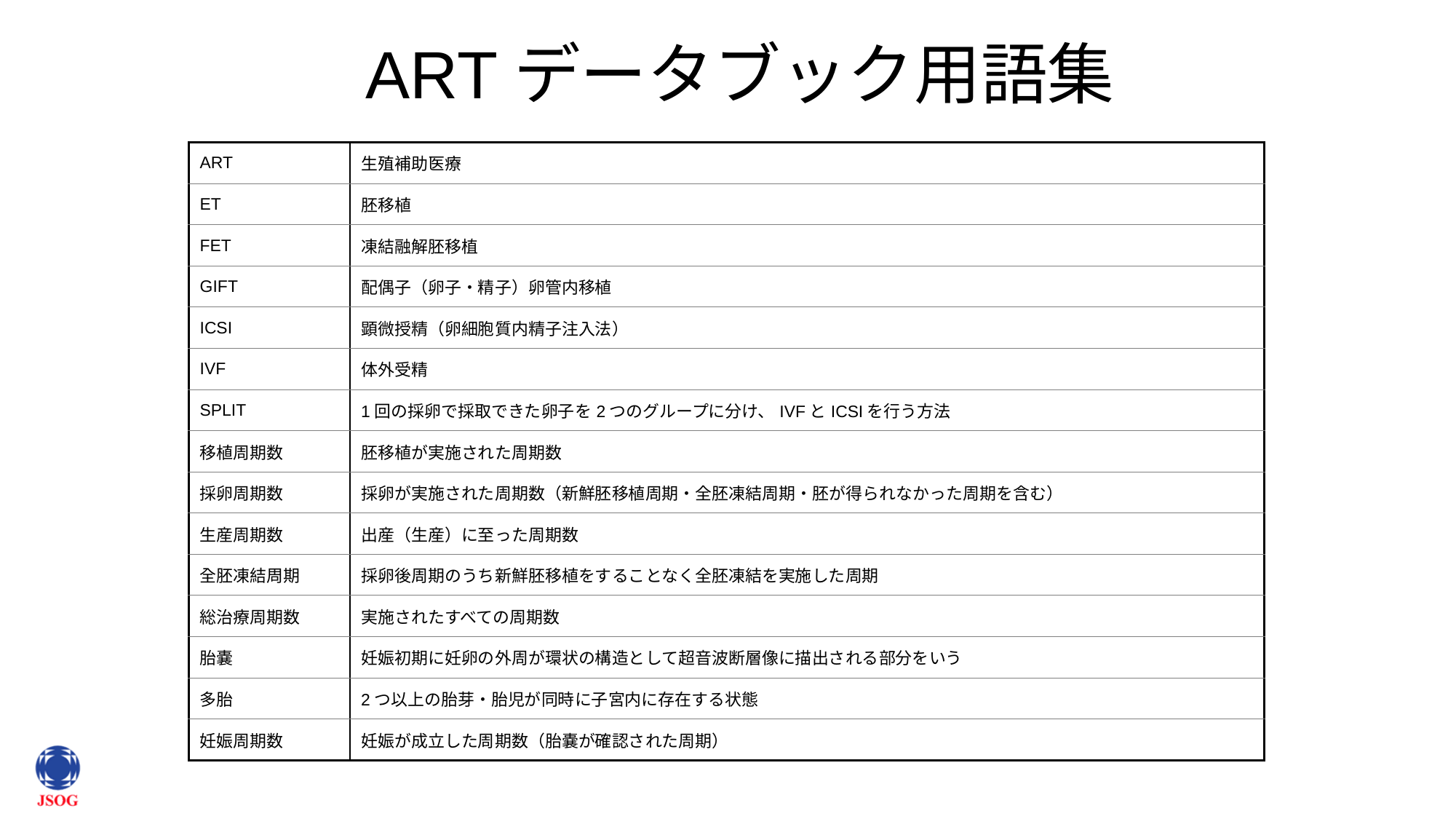

ARTデータブック用語集
| ART | 生殖補助医療 |
| --- | --- |
| ET | 胚移植 |
| FET | 凍結融解胚移植 |
| GIFT | 配偶子（卵子・精子）卵管内移植 |
| ICSI | 顕微授精（卵細胞質内精子注入法） |
| IVF | 体外受精 |
| SPLIT | 1回の採卵で採取できた卵子を2つのグループに分け、IVFとICSIを行う方法 |
| 移植周期数 | 胚移植が実施された周期数 |
| 採卵周期数 | 採卵が実施された周期数（新鮮胚移植周期・全胚凍結周期・胚が得られなかった周期を含む） |
| 生産周期数 | 出産（生産）に至った周期数 |
| 全胚凍結周期 | 採卵後周期のうち新鮮胚移植をすることなく全胚凍結を実施した周期 |
| 総治療周期数 | 実施されたすべての周期数 |
| 胎嚢 | 妊娠初期に妊卵の外周が環状の構造として超音波断層像に描出される部分をいう |
| 多胎 | 2つ以上の胎芽・胎児が同時に子宮内に存在する状態 |
| 妊娠周期数 | 妊娠が成立した周期数（胎嚢が確認された周期） |